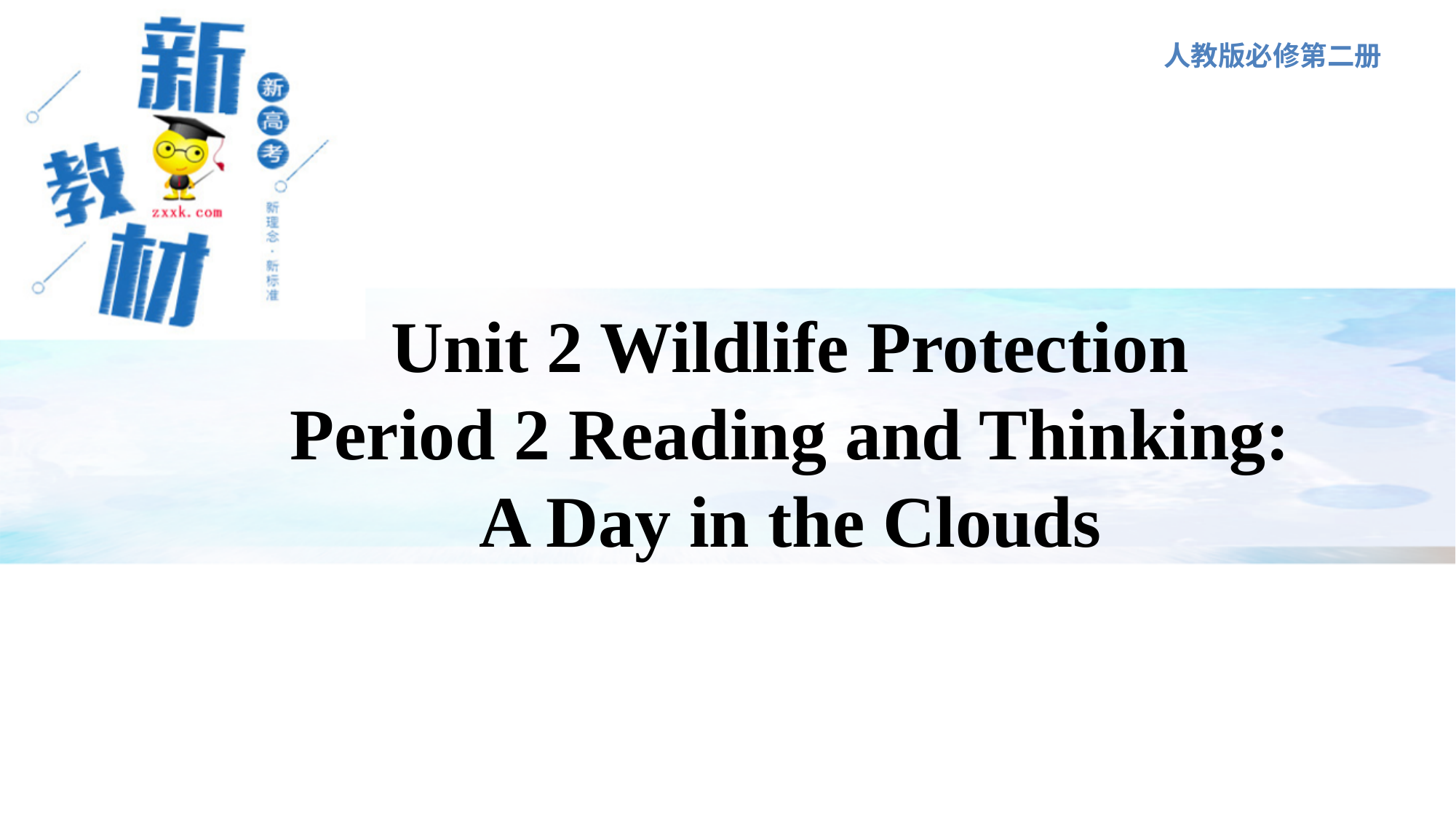

人教版必修第二册
Unit 2 Wildlife Protection
Period 2 Reading and Thinking:
A Day in the Clouds